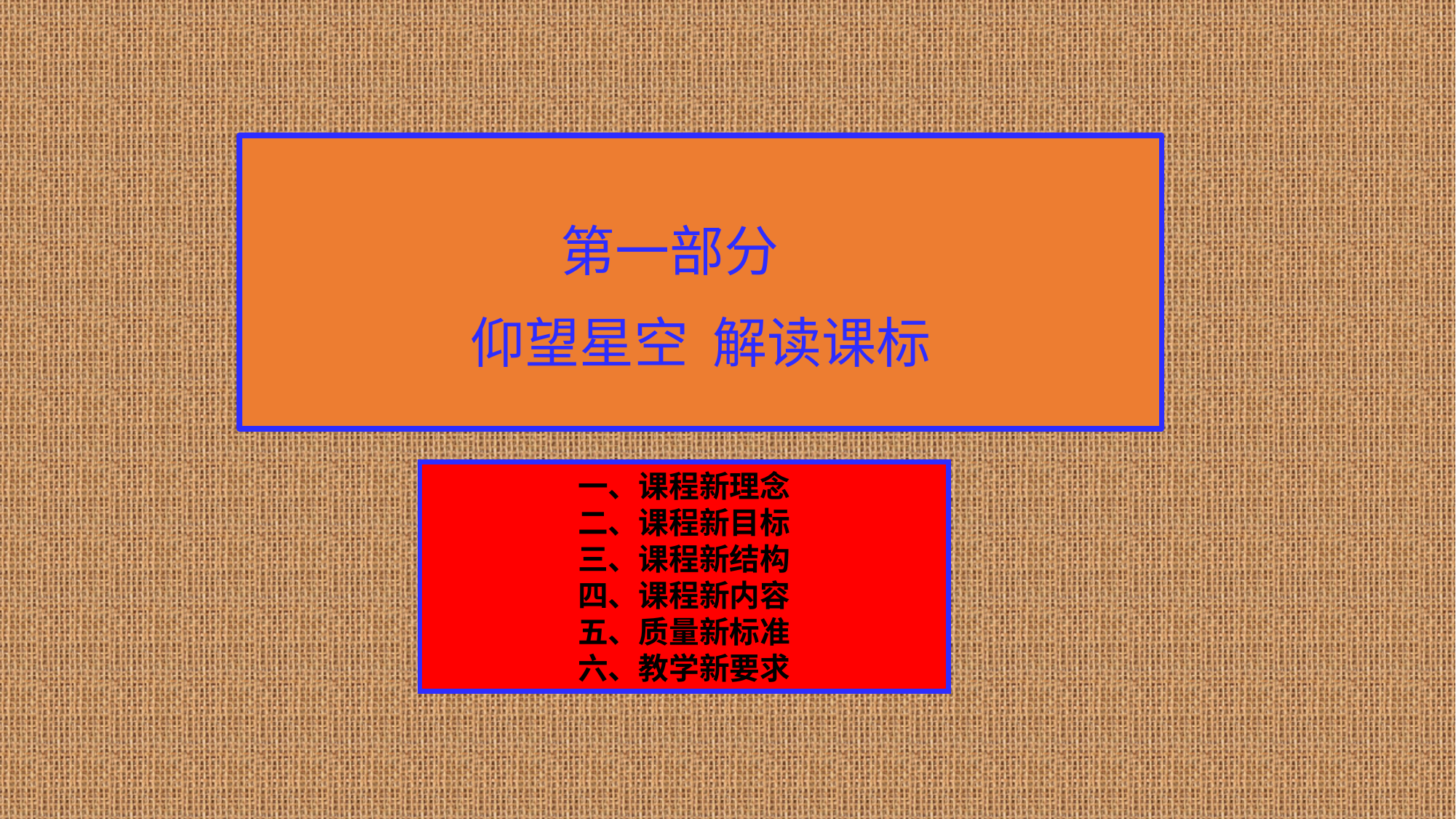

第一部分
仰望星空  解读课标
一、课程新理念
二、课程新目标
三、课程新结构
四、课程新内容
五、质量新标准
六、教学新要求